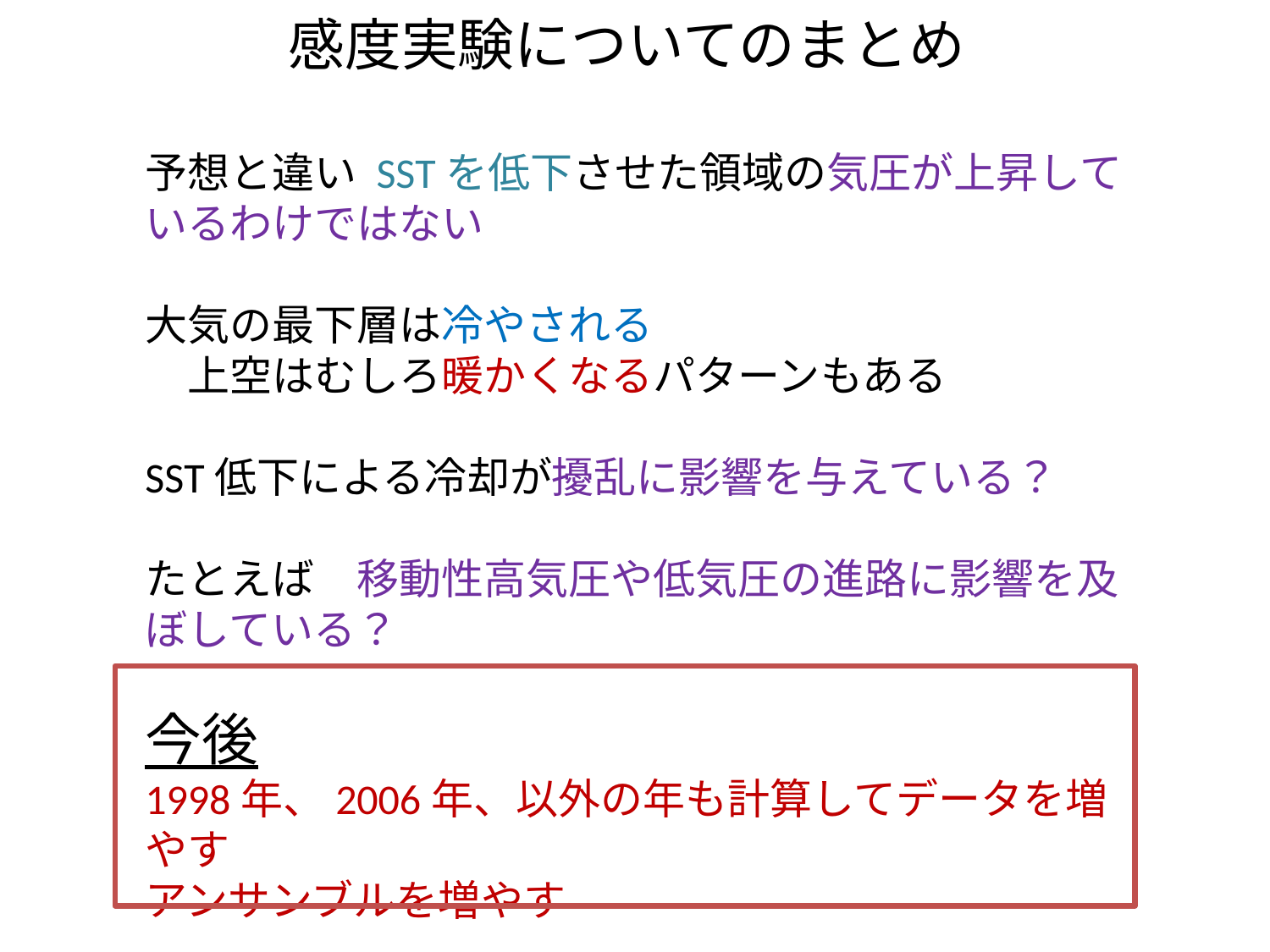

感度実験についてのまとめ
予想と違い SSTを低下させた領域の気圧が上昇しているわけではない

大気の最下層は冷やされる
　上空はむしろ暖かくなるパターンもある

SST低下による冷却が擾乱に影響を与えている？

たとえば　移動性高気圧や低気圧の進路に影響を及ぼしている？

今後
1998年、2006年、以外の年も計算してデータを増やす
アンサンブルを増やす